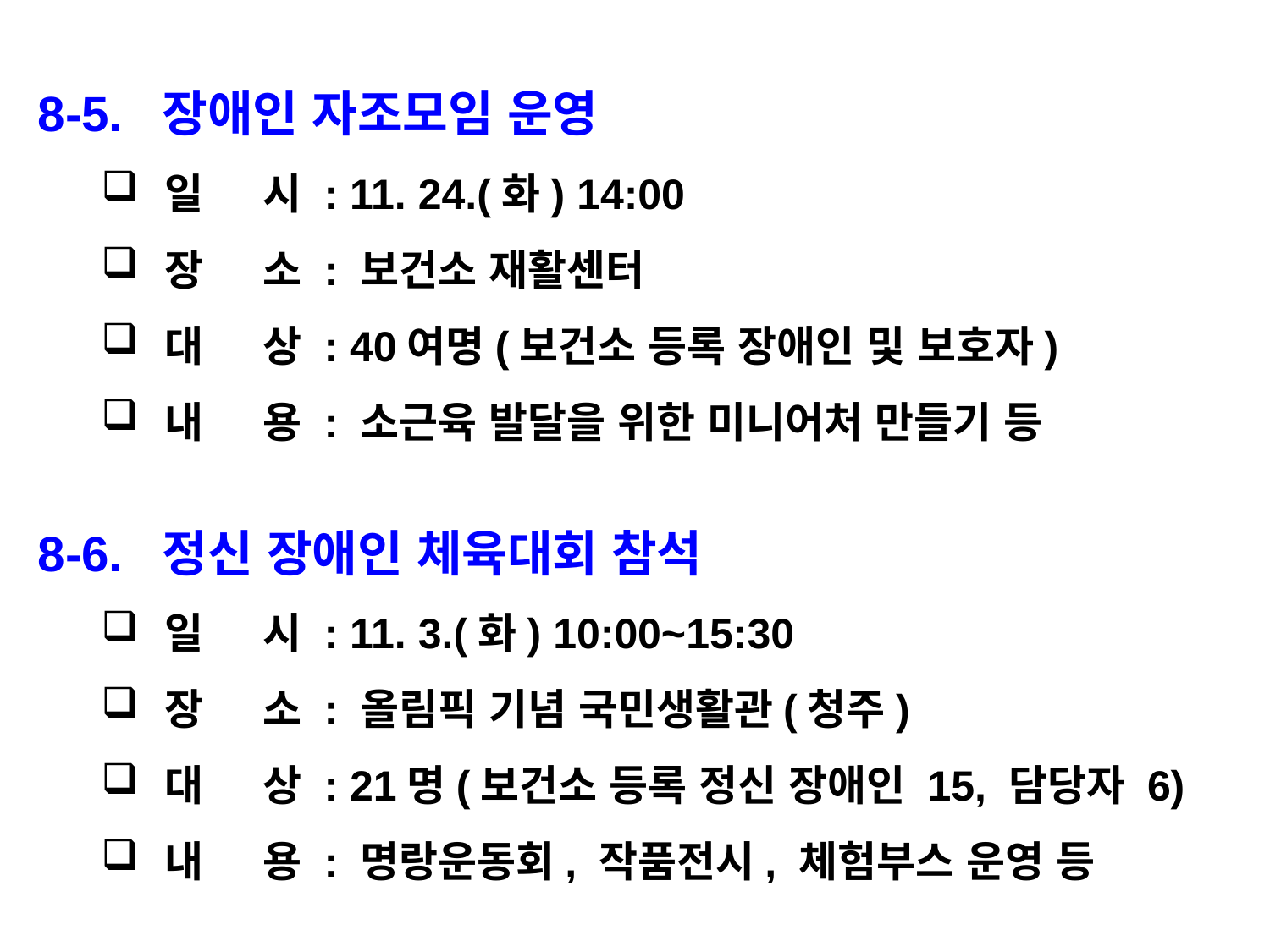

8-5.  장애인 자조모임 운영
일     시 : 11. 24.(화) 14:00
장     소 : 보건소 재활센터
대     상 : 40여명(보건소 등록 장애인 및 보호자)
내     용 : 소근육 발달을 위한 미니어처 만들기 등

8-6.  정신 장애인 체육대회 참석
일     시 : 11. 3.(화) 10:00~15:30
장     소 : 올림픽 기념 국민생활관(청주)
대     상 : 21명(보건소 등록 정신 장애인 15, 담당자 6)
내     용 : 명랑운동회, 작품전시, 체험부스 운영 등